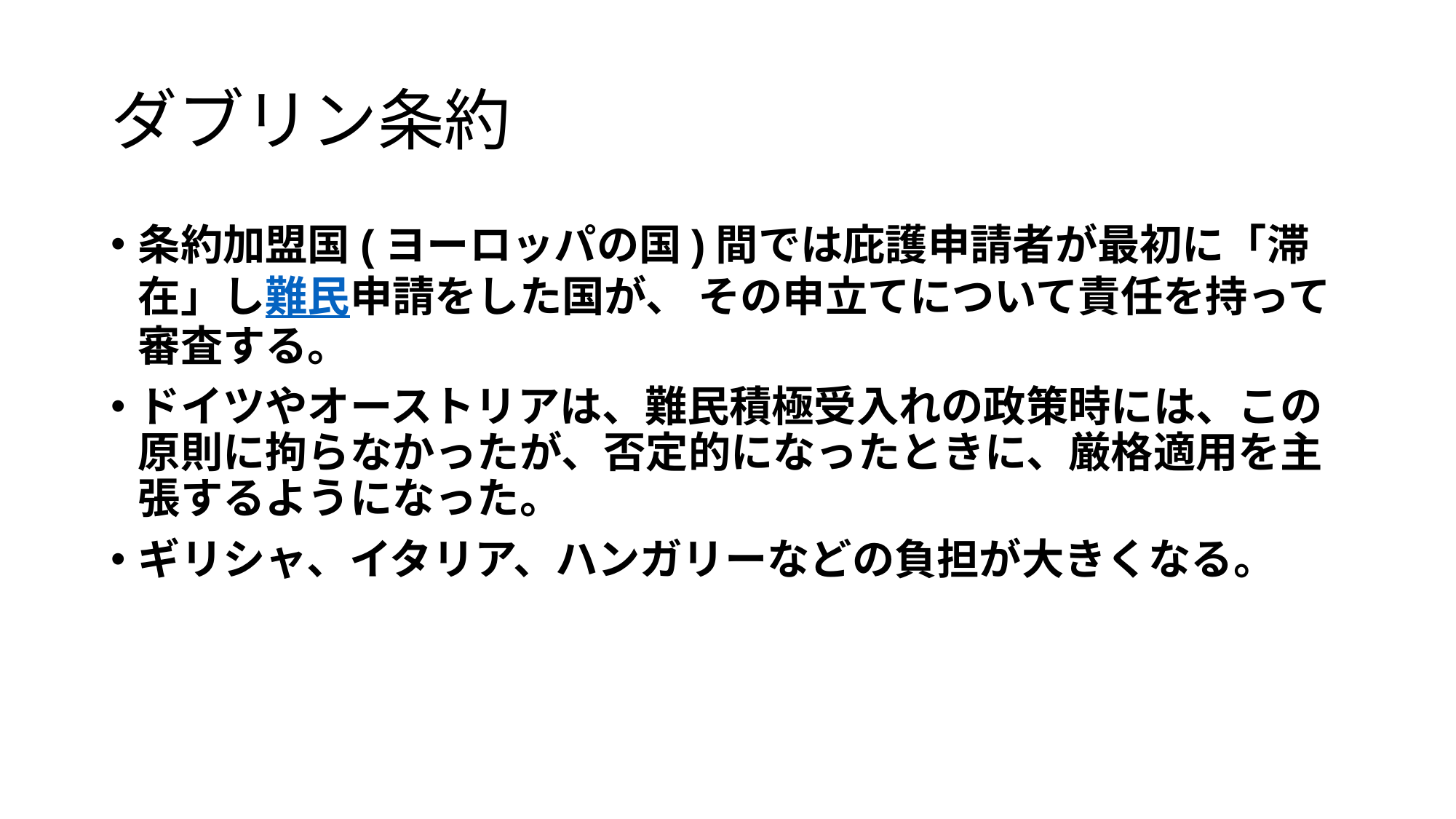

# ダブリン条約
条約加盟国(ヨーロッパの国)間では庇護申請者が最初に「滞在」し難民申請をした国が、 その申立てについて責任を持って審査する。
ドイツやオーストリアは、難民積極受入れの政策時には、この原則に拘らなかったが、否定的になったときに、厳格適用を主張するようになった。
ギリシャ、イタリア、ハンガリーなどの負担が大きくなる。